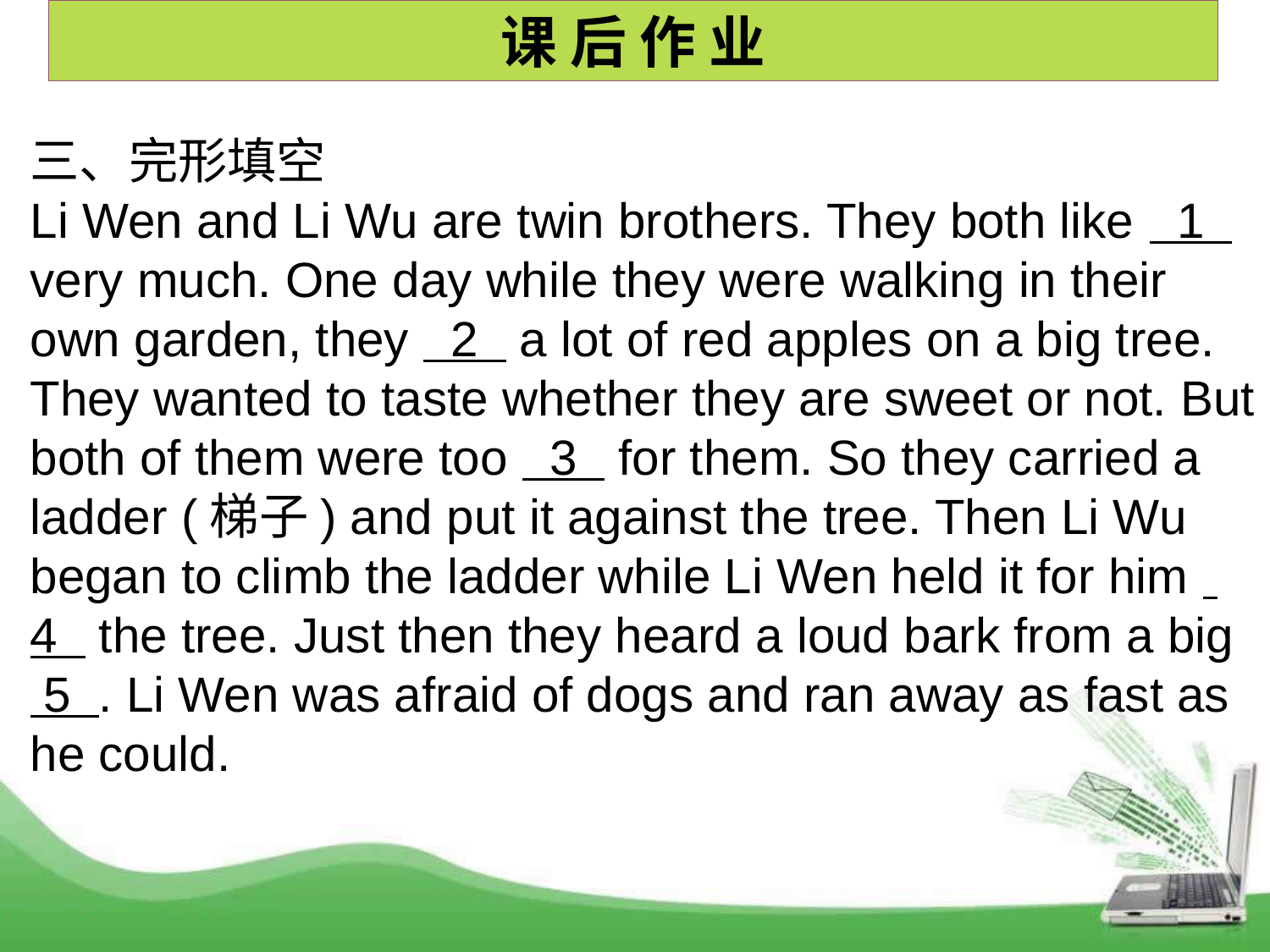

课 后 作 业
三、完形填空
Li Wen and Li Wu are twin brothers. They both like   1   very much. One day while they were walking in their own garden, they   2   a lot of red apples on a big tree. They wanted to taste whether they are sweet or not. But both of them were too   3   for them. So they carried a ladder (梯子) and put it against the tree. Then Li Wu began to climb the ladder while Li Wen held it for him   4   the tree. Just then they heard a loud bark from a big   5  . Li Wen was afraid of dogs and ran away as fast as he could.